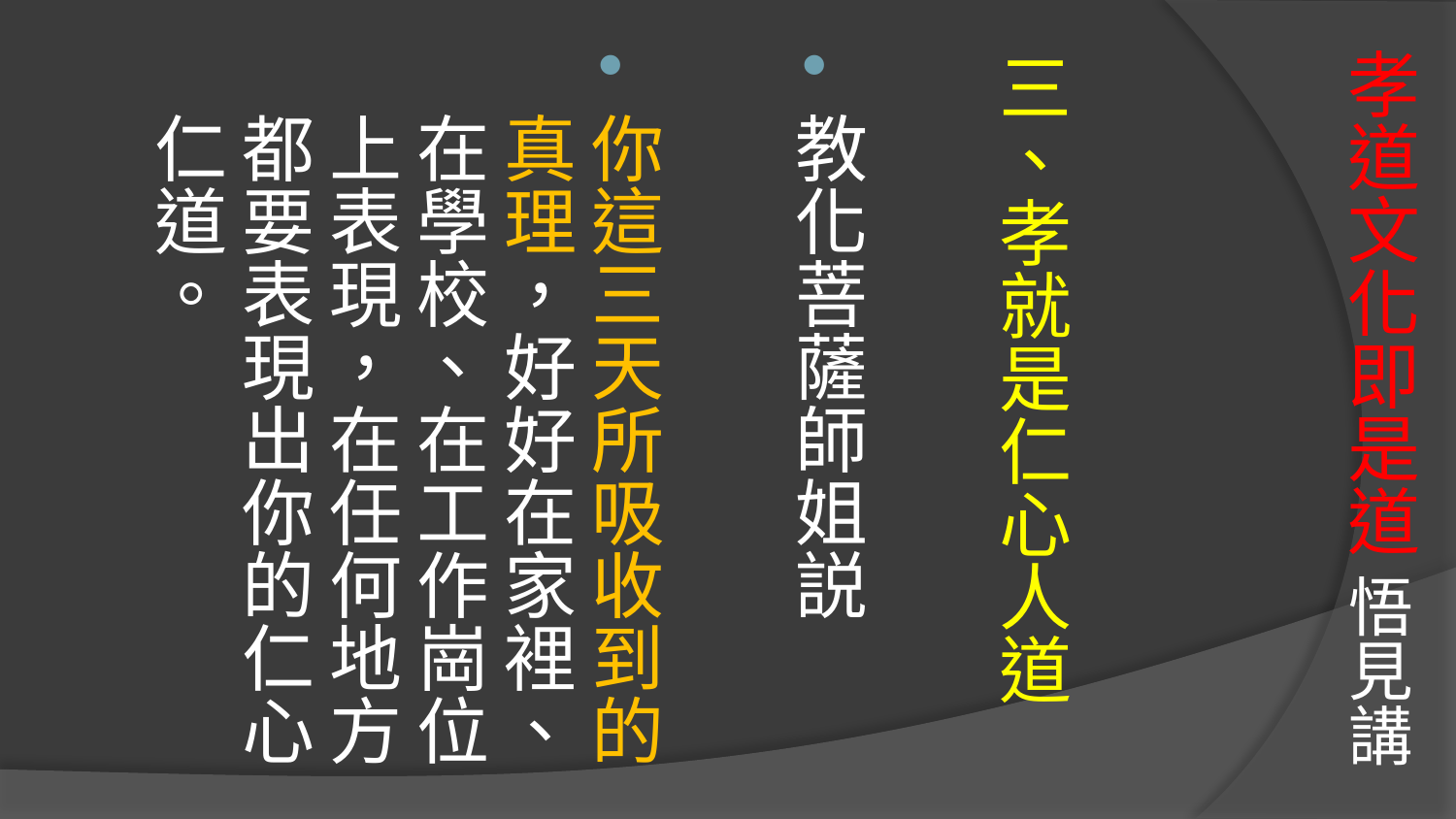

# 孝道文化即是道 悟見講
三、孝就是仁心人道

教化菩薩師姐説

你這三天所吸收到的真理，好好在家裡、在學校、在工作崗位上表現，在任何地方都要表現出你的仁心仁道。